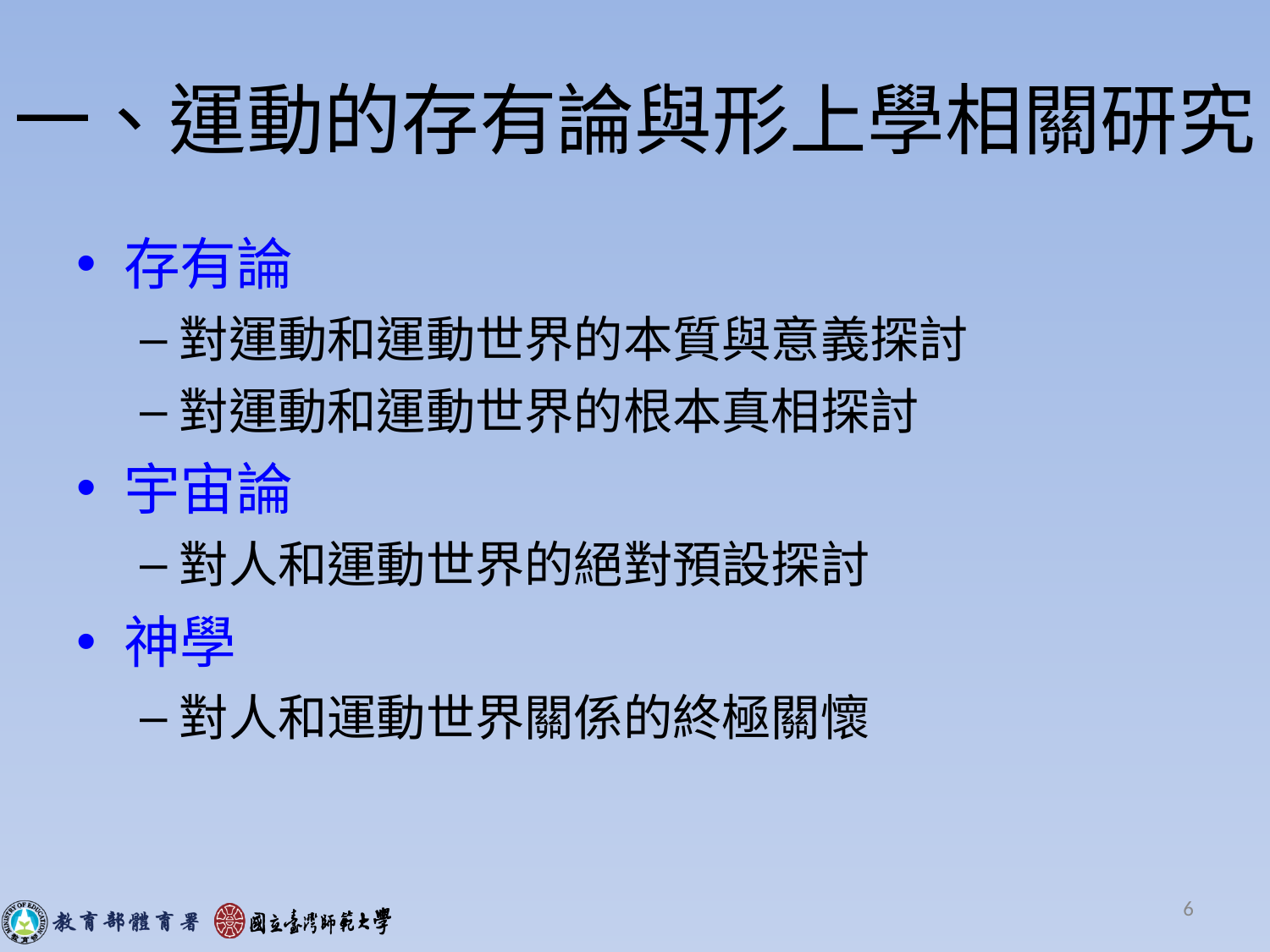

# 一、運動的存有論與形上學相關研究
存有論
對運動和運動世界的本質與意義探討
對運動和運動世界的根本真相探討
宇宙論
對人和運動世界的絕對預設探討
神學
對人和運動世界關係的終極關懷
6